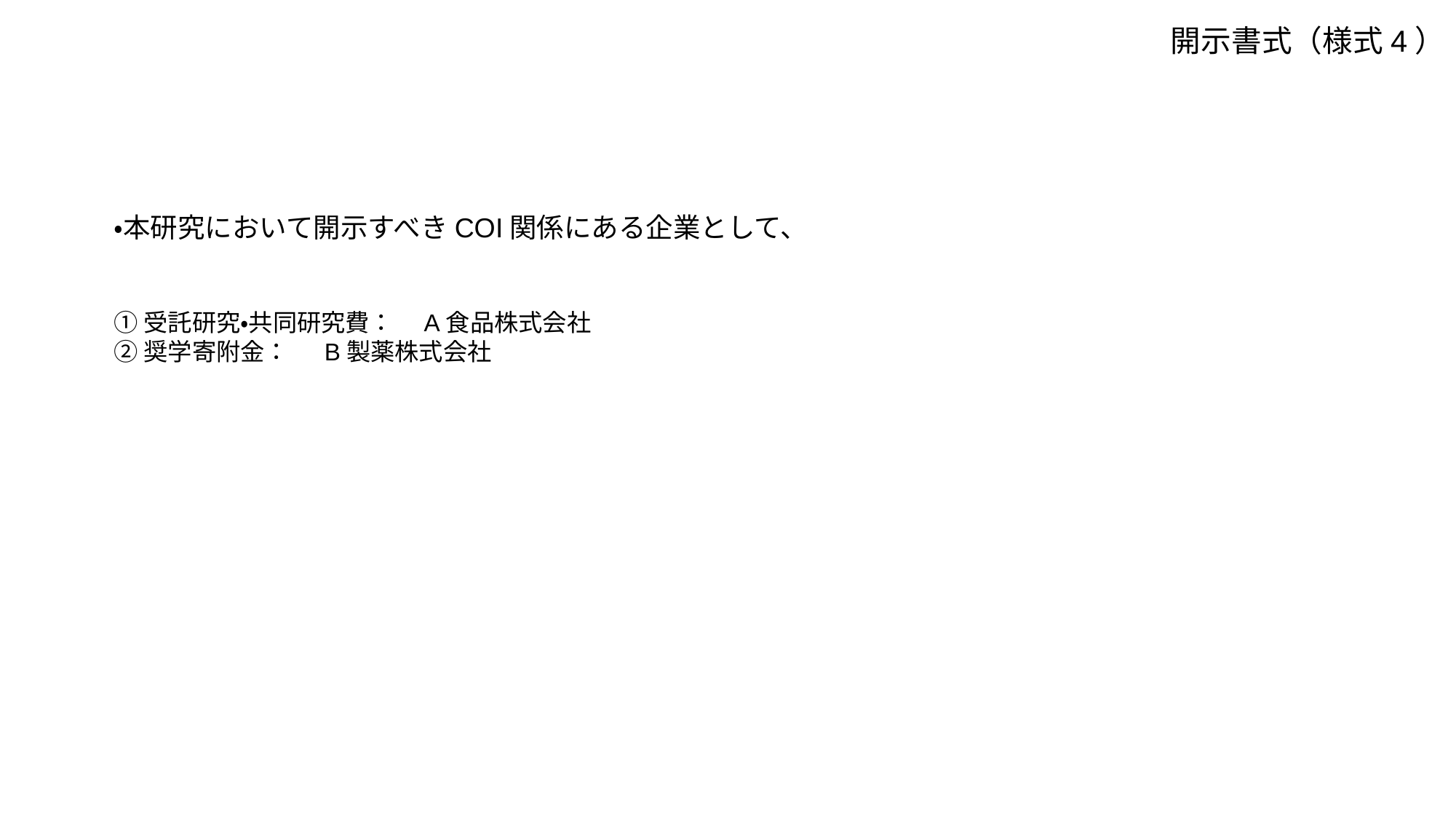

開示書式（様式4）
・本研究において開示すべきCOI関係にある企業として、
①受託研究・共同研究費：　A食品株式会社
②奨学寄附金：　 B製薬株式会社